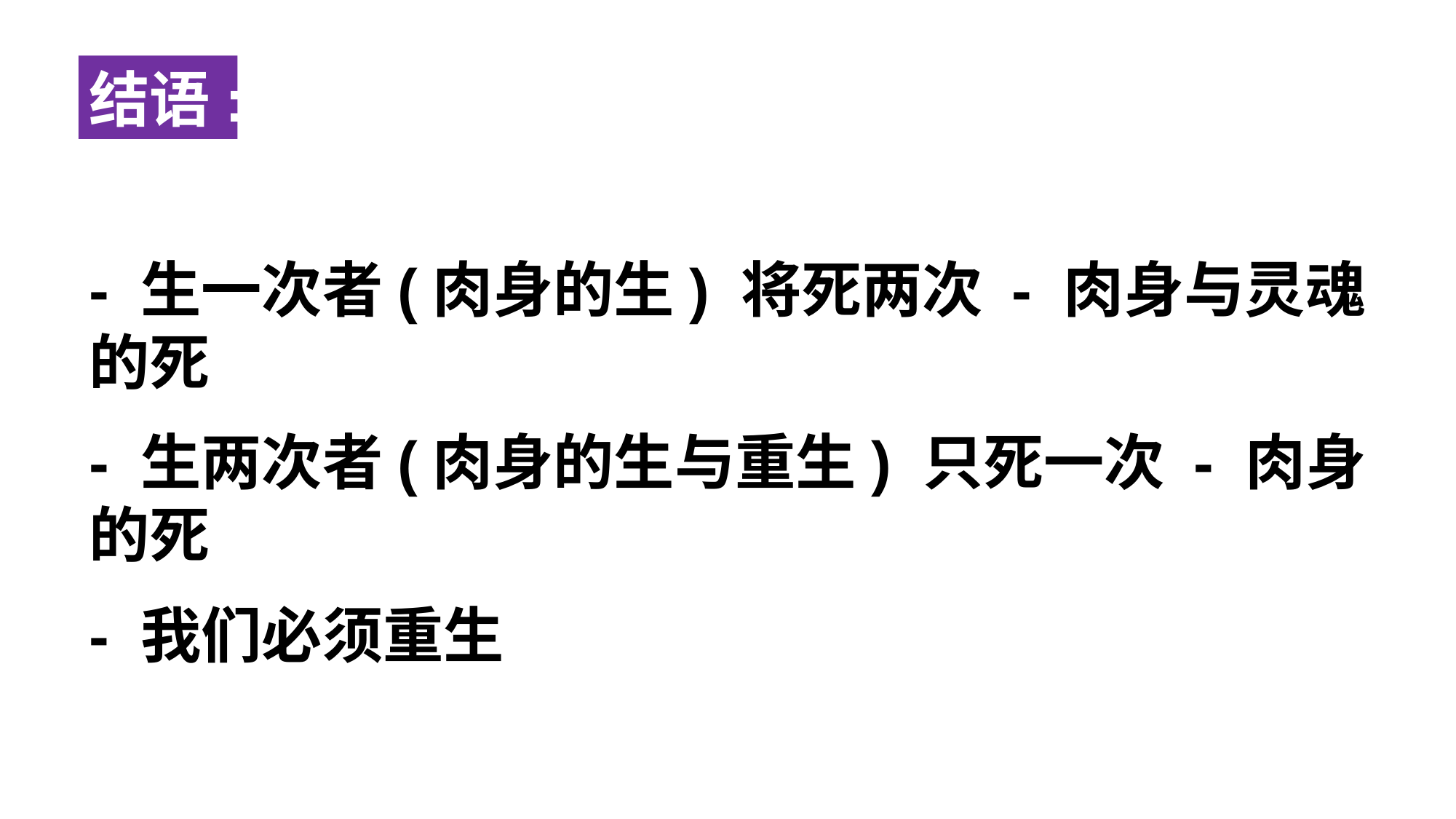

结语:

- 生一次者(肉身的生) 将死两次 - 肉身与灵魂的死
- 生两次者(肉身的生与重生) 只死一次 - 肉身的死
- 我们必须重生